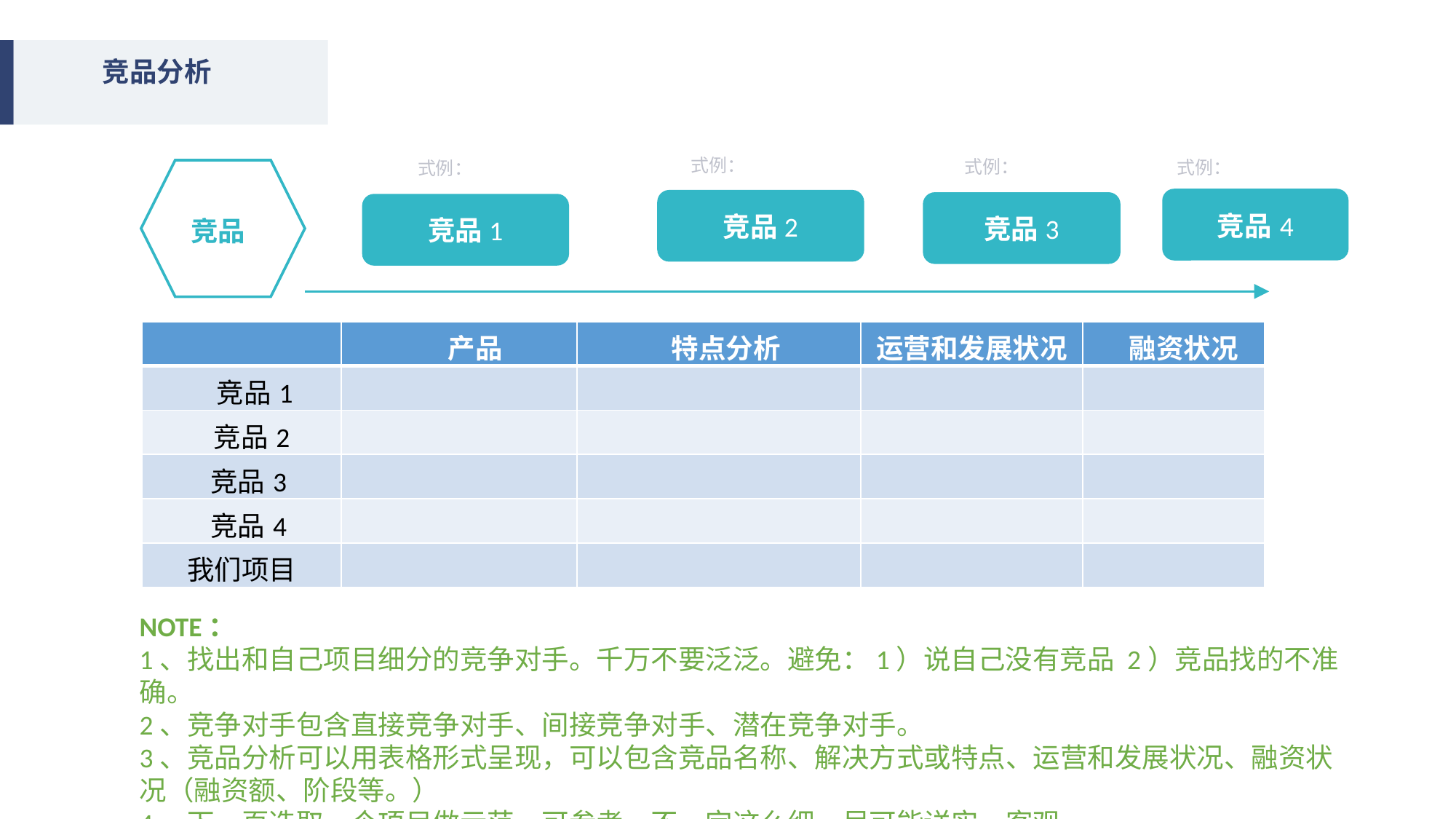

竞品分析
式例：
式例：
式例：
式例：

竞品4
竞品2
竞品3
竞品1

竞品
|  | 产品 | 特点分析 | 运营和发展状况 | 融资状况 |
| --- | --- | --- | --- | --- |
| 竞品1 |  |  |  |  |
| 竞品2 |  |  |  |  |
| 竞品3 |  |  |  |  |
| 竞品4 |  |  |  |  |
| 我们项目 |  |  |  |  |
NOTE：
1、找出和自己项目细分的竞争对手。千万不要泛泛。避免：1）说自己没有竞品 2）竞品找的不准确。
2、竞争对手包含直接竞争对手、间接竞争对手、潜在竞争对手。
3、竞品分析可以用表格形式呈现，可以包含竞品名称、解决方式或特点、运营和发展状况、融资状况（融资额、阶段等。）
4、下一页选取一个项目做示范，可参考。不一定这么细，尽可能详实、客观